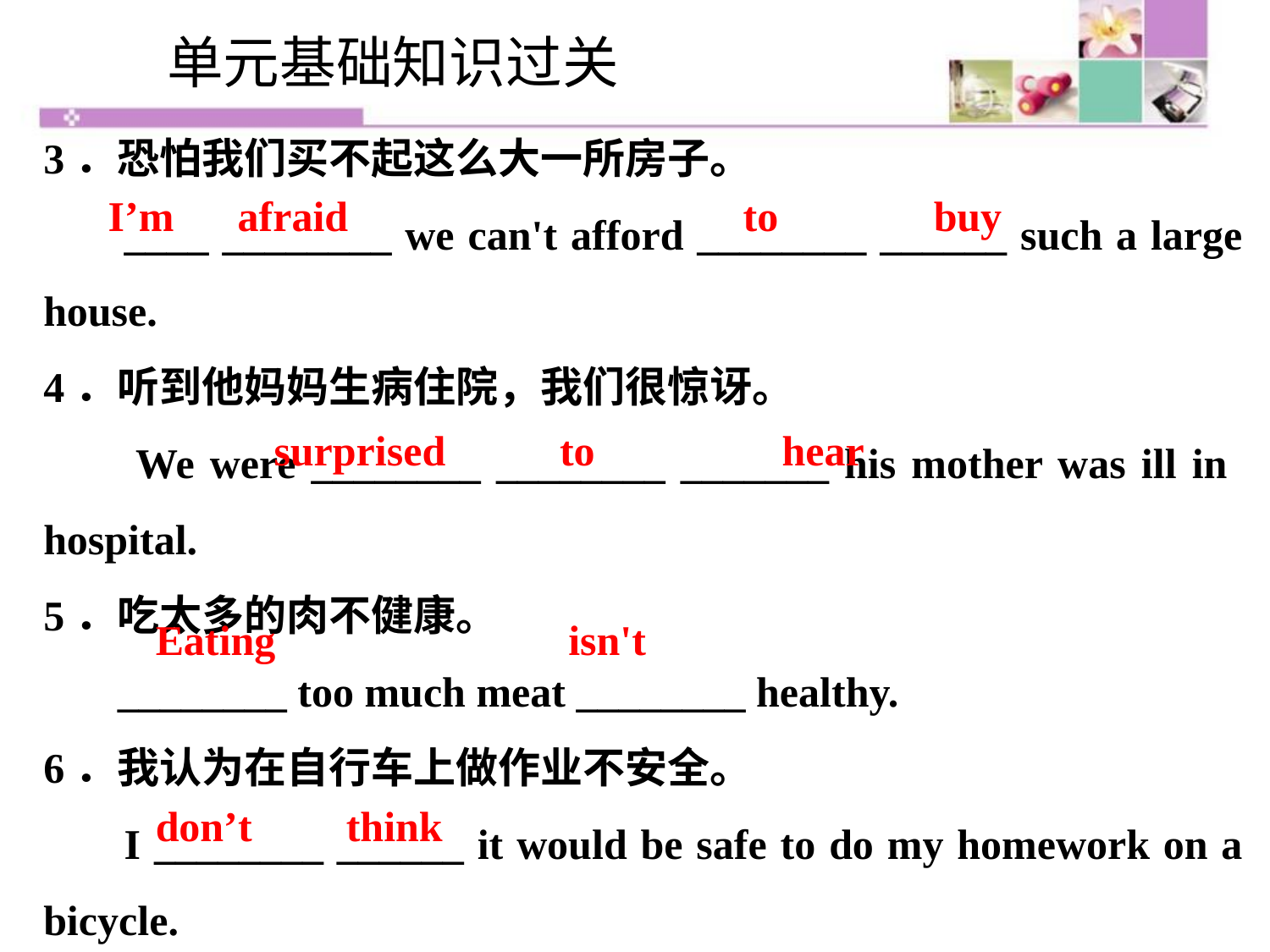

单元基础知识过关
3．恐怕我们买不起这么大一所房子。
      ____ ________ we can't afford ________ ______ such a large house.
4．听到他妈妈生病住院，我们很惊讶。
      We were ________ ________ _______ his mother was ill in  hospital.
5．吃太多的肉不健康。
       ________ too much meat ________ healthy.
6．我认为在自行车上做作业不安全。
      I ________ ______ it would be safe to do my homework on a bicycle.
I’m      afraid			 	to 	      buy
surprised 	   to 		hear
Eating			   isn't
don’t 	      think